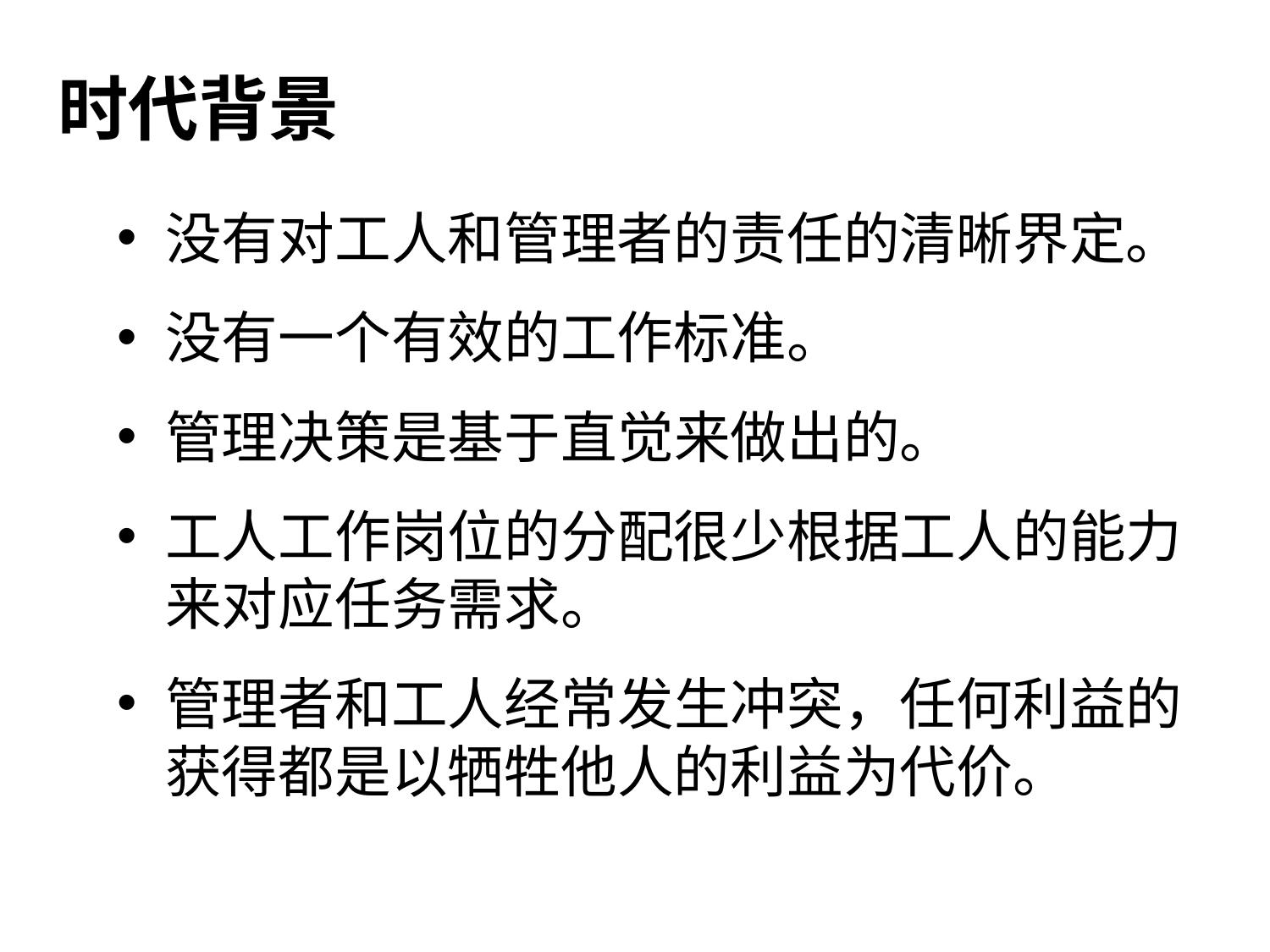

时代背景
没有对工人和管理者的责任的清晰界定。
没有一个有效的工作标准。
管理决策是基于直觉来做出的。
工人工作岗位的分配很少根据工人的能力来对应任务需求。
管理者和工人经常发生冲突，任何利益的获得都是以牺牲他人的利益为代价。